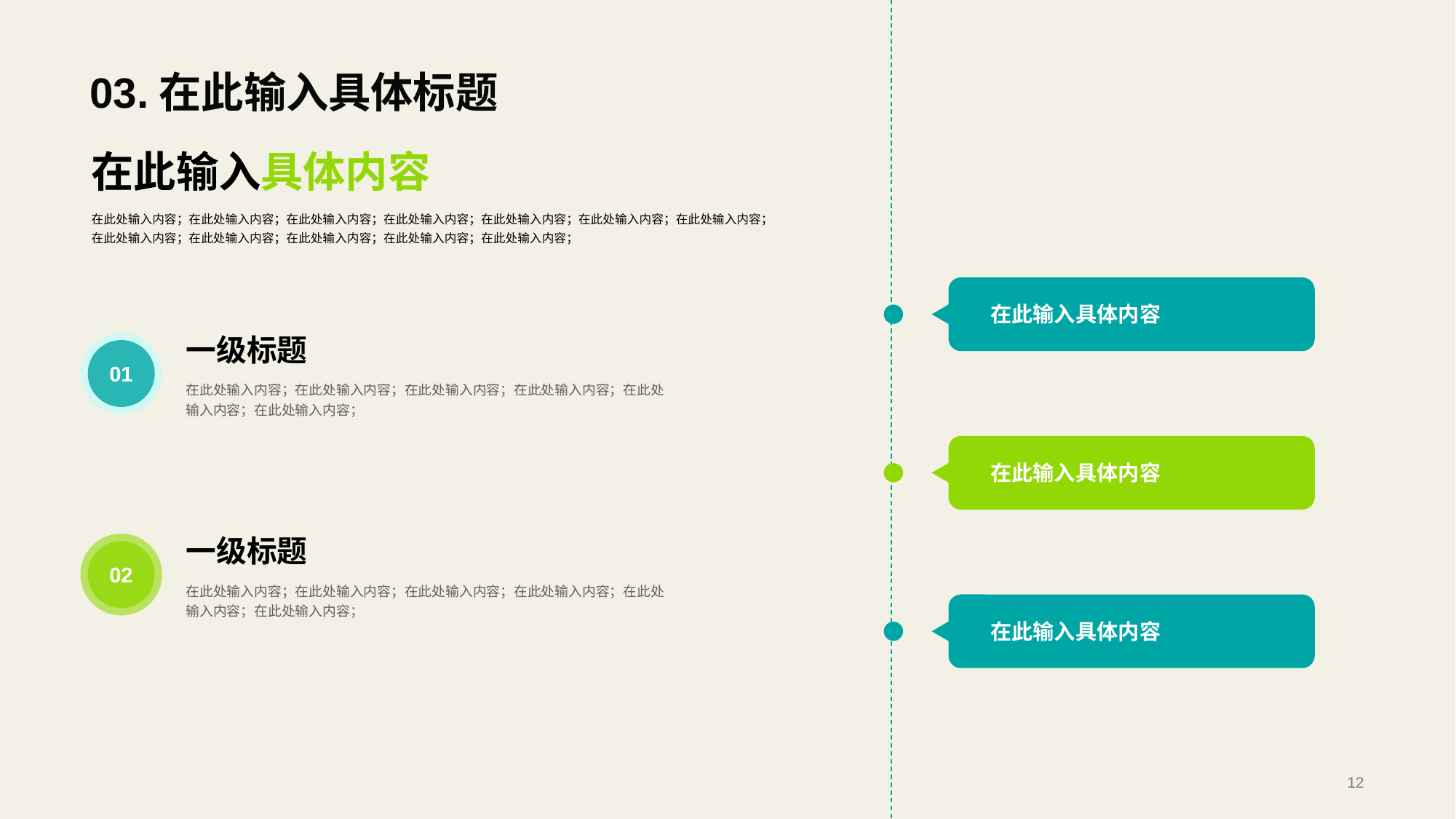

# 03.在此输入具体标题
在此输入具体内容
在此处输入内容；在此处输入内容；在此处输入内容；在此处输入内容；在此处输入内容；在此处输入内容；在此处输入内容；在此处输入内容；在此处输入内容；在此处输入内容；在此处输入内容；在此处输入内容；

在此输入具体内容
一级标题
在此处输入内容；在此处输入内容；在此处输入内容；在此处输入内容；在此处输入内容；在此处输入内容；

01

在此输入具体内容
一级标题
在此处输入内容；在此处输入内容；在此处输入内容；在此处输入内容；在此处输入内容；在此处输入内容；

02

在此输入具体内容
12